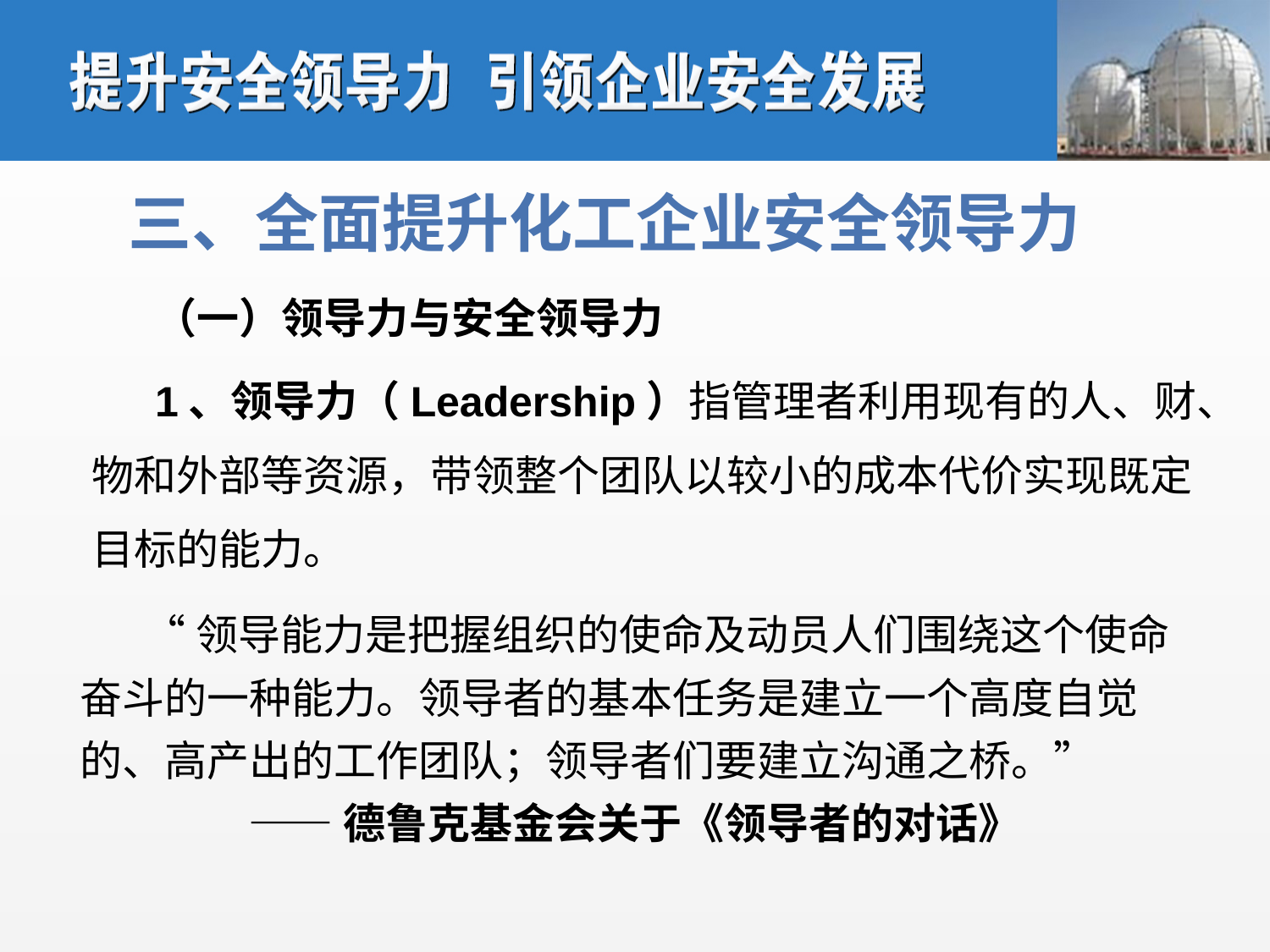

三、全面提升化工企业安全领导力
（一）领导力与安全领导力
1、领导力（Leadership）指管理者利用现有的人、财、物和外部等资源，带领整个团队以较小的成本代价实现既定目标的能力。
“领导能力是把握组织的使命及动员人们围绕这个使命奋斗的一种能力。领导者的基本任务是建立一个高度自觉的、高产出的工作团队；领导者们要建立沟通之桥。”
           ——德鲁克基金会关于《领导者的对话》